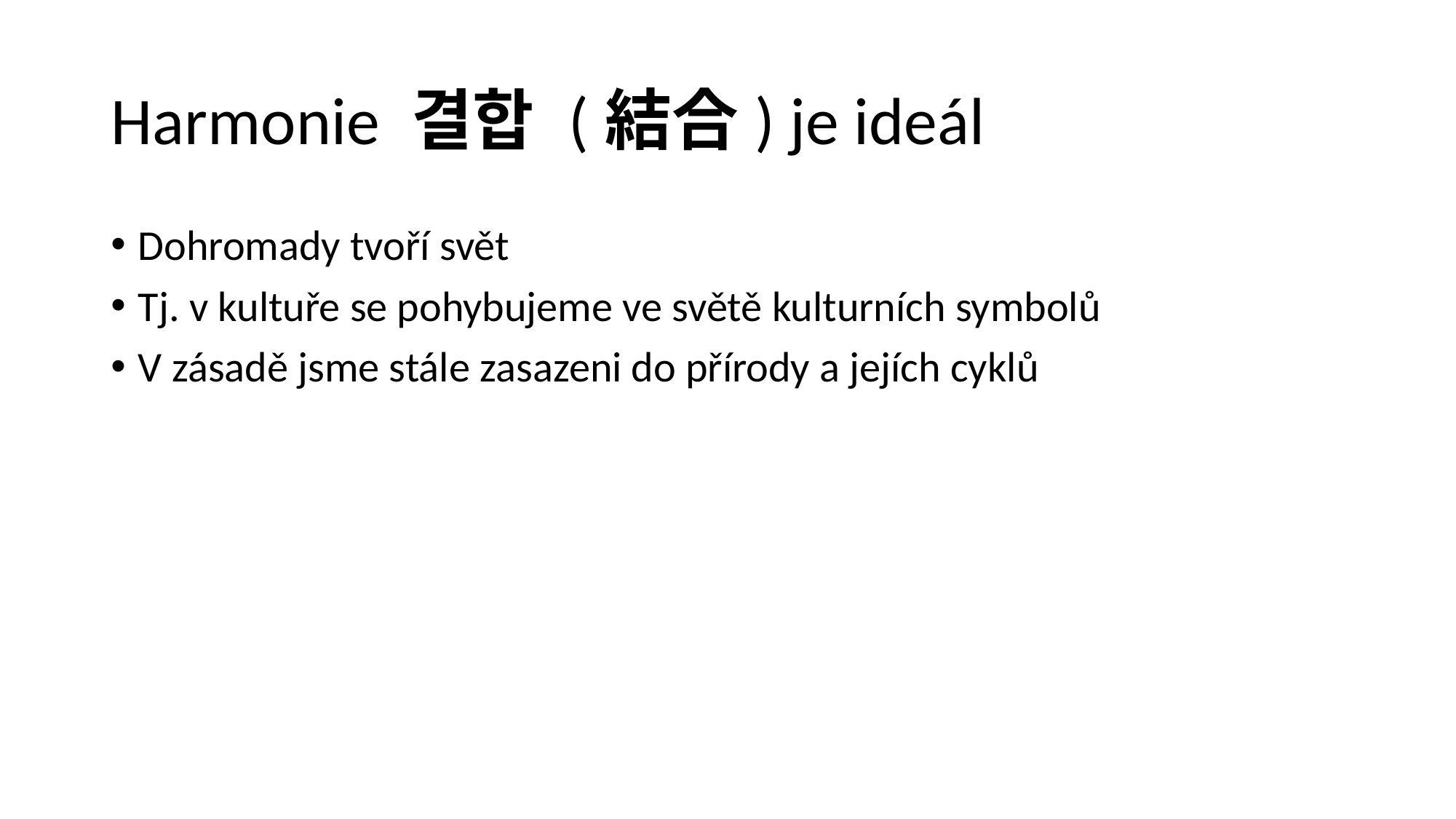

# Harmonie 결합 (結合) je ideál
Dohromady tvoří svět
Tj. v kultuře se pohybujeme ve světě kulturních symbolů
V zásadě jsme stále zasazeni do přírody a jejích cyklů